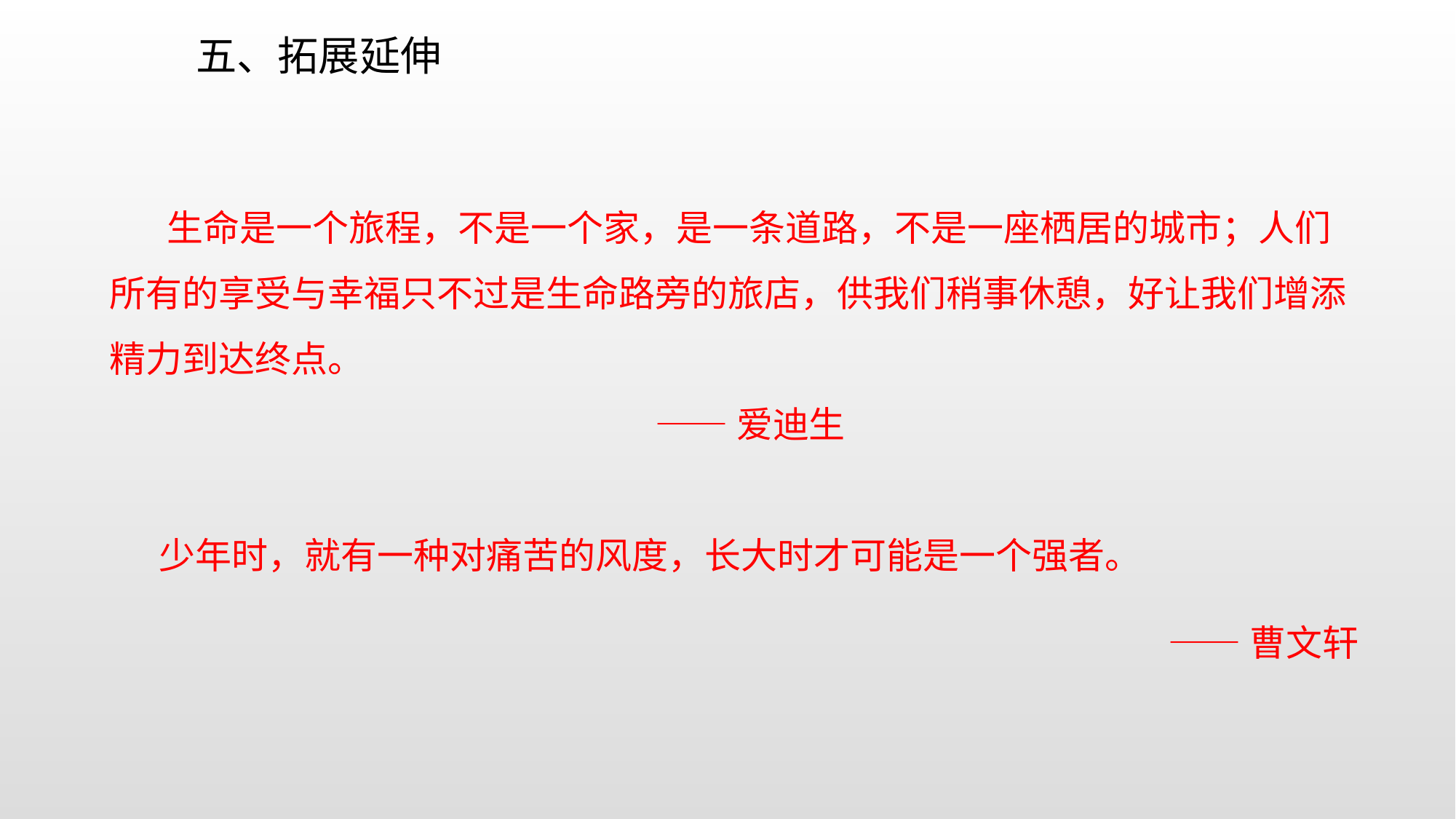

五、拓展延伸

      生命是一个旅程，不是一个家，是一条道路，不是一座栖居的城市；人们所有的享受与幸福只不过是生命路旁的旅店，供我们稍事休憩，好让我们增添精力到达终点。
					——爱迪生

     少年时，就有一种对痛苦的风度，长大时才可能是一个强者。

——曹文轩